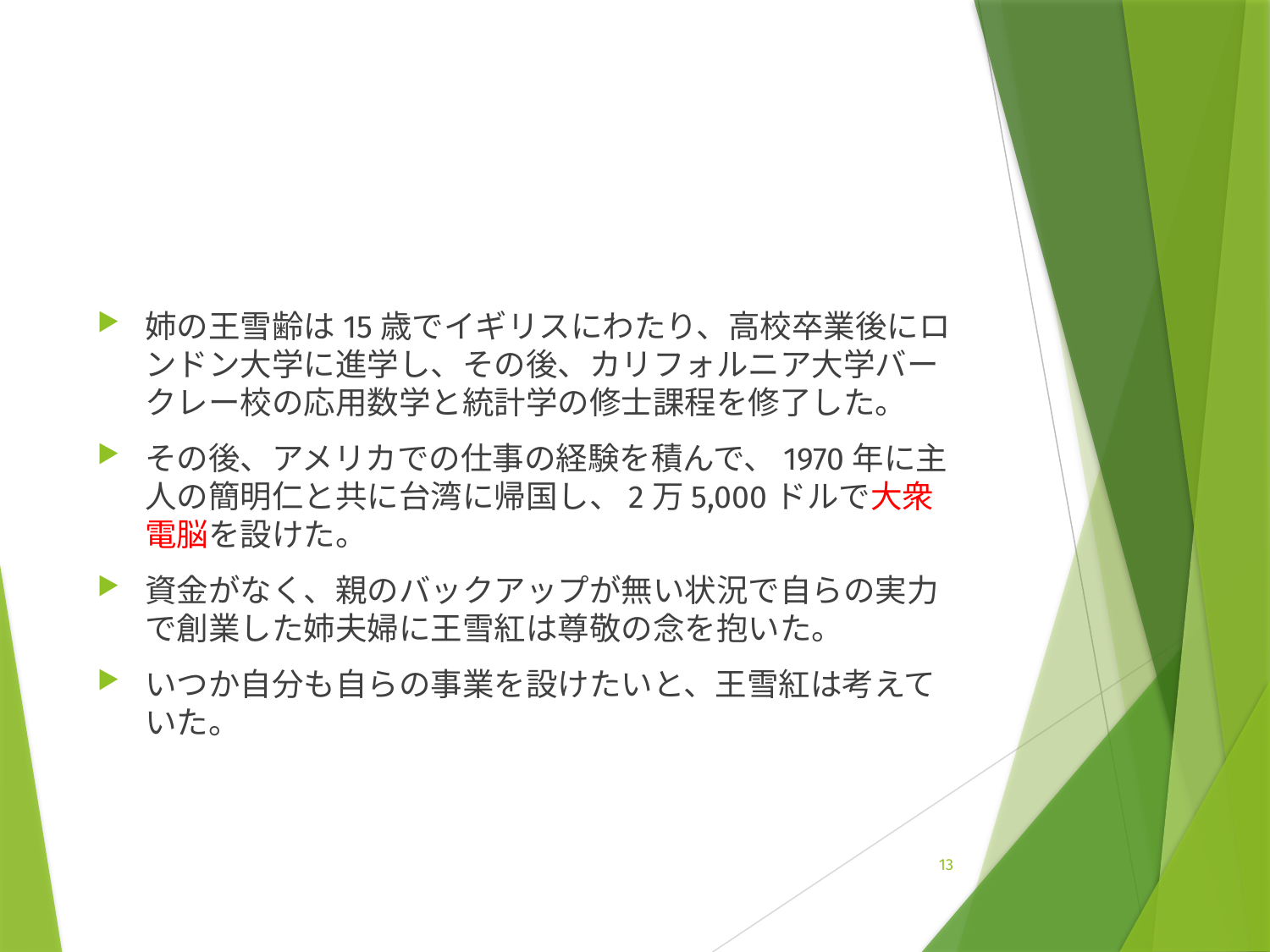

#
姉の王雪齢は15歳でイギリスにわたり、高校卒業後にロンドン大学に進学し、その後、カリフォルニア大学バークレー校の応用数学と統計学の修士課程を修了した。
その後、アメリカでの仕事の経験を積んで、1970年に主人の簡明仁と共に台湾に帰国し、2万5,000ドルで大衆電脳を設けた。
資金がなく、親のバックアップが無い状況で自らの実力で創業した姉夫婦に王雪紅は尊敬の念を抱いた。
いつか自分も自らの事業を設けたいと、王雪紅は考えていた。
13